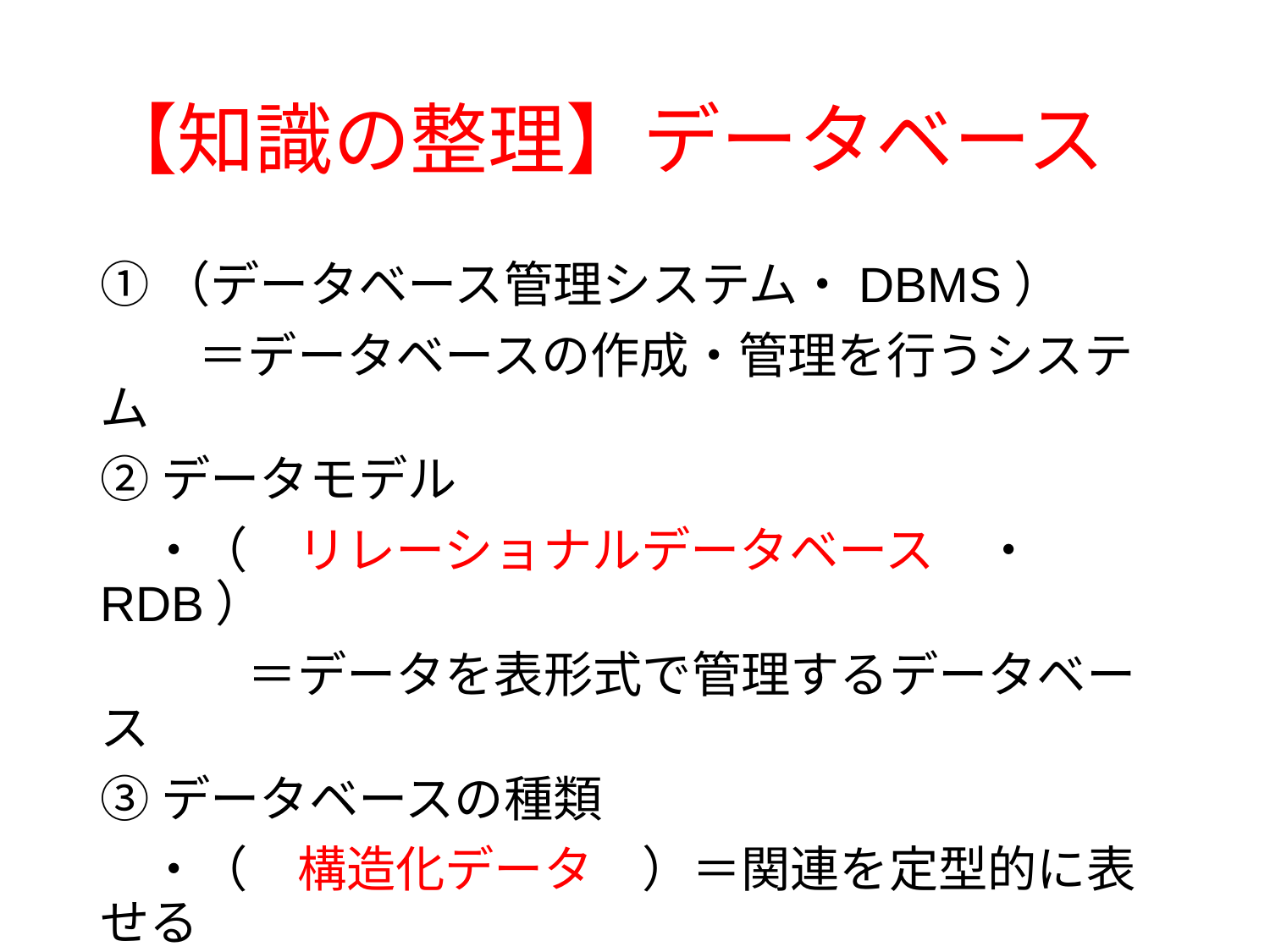

# 【知識の整理】データベース
①（データベース管理システム・DBMS）
　　＝データベースの作成・管理を行うシステム
②データモデル
　・（　リレーショナルデータベース　・RDB）
　　　＝データを表形式で管理するデータベース
③データベースの種類
　・（　構造化データ　）＝関連を定型的に表せる
　　　⇔（非構造化データ）＝画像、音声など